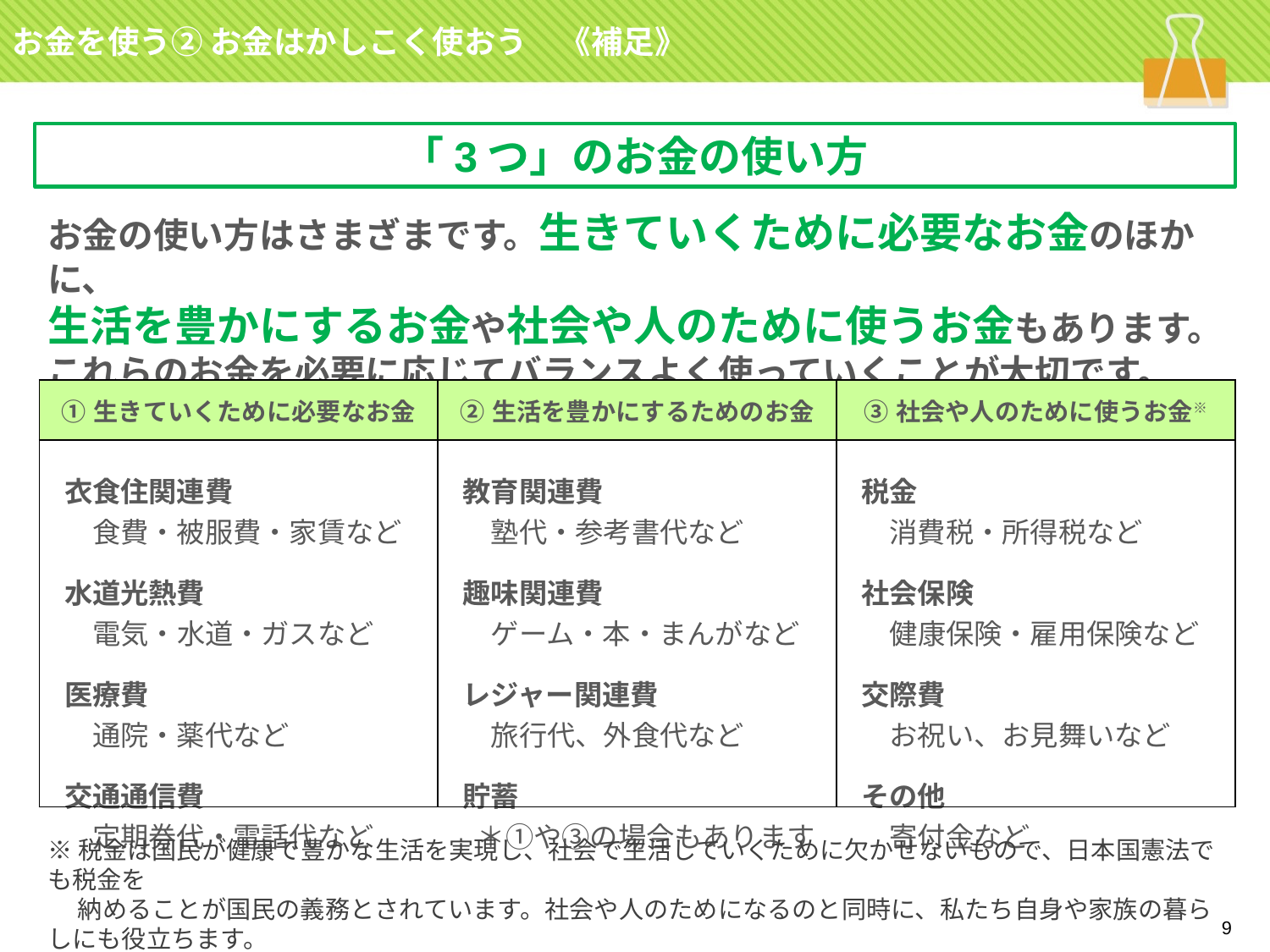

お金を使う② お金はかしこく使おう　《補足》
「3つ」のお金の使い方
お金の使い方はさまざまです。生きていくために必要なお金のほかに、
生活を豊かにするお金や社会や人のために使うお金もあります。
これらのお金を必要に応じてバランスよく使っていくことが大切です。
| ①生きていくために必要なお金 | ②生活を豊かにするためのお金 | ③社会や人のために使うお金※ |
| --- | --- | --- |
| 衣食住関連費 　食費・被服費・家賃など 水道光熱費 　電気・水道・ガスなど 医療費 　通院・薬代など 交通通信費 　定期券代・電話代など | 教育関連費 　塾代・参考書代など 趣味関連費 　ゲーム・本・まんがなど レジャー関連費 　旅行代、外食代など 貯蓄 ＊①や③の場合もあります | 税金 　消費税・所得税など 社会保険 　健康保険・雇用保険など 交際費 　お祝い、お見舞いなど その他 　寄付金など |
※税金は国民が健康で豊かな生活を実現し、社会で生活していくために欠かせないもので、日本国憲法でも税金を
　 納めることが国民の義務とされています。社会や人のためになるのと同時に、私たち自身や家族の暮らしにも役立ちます。
9